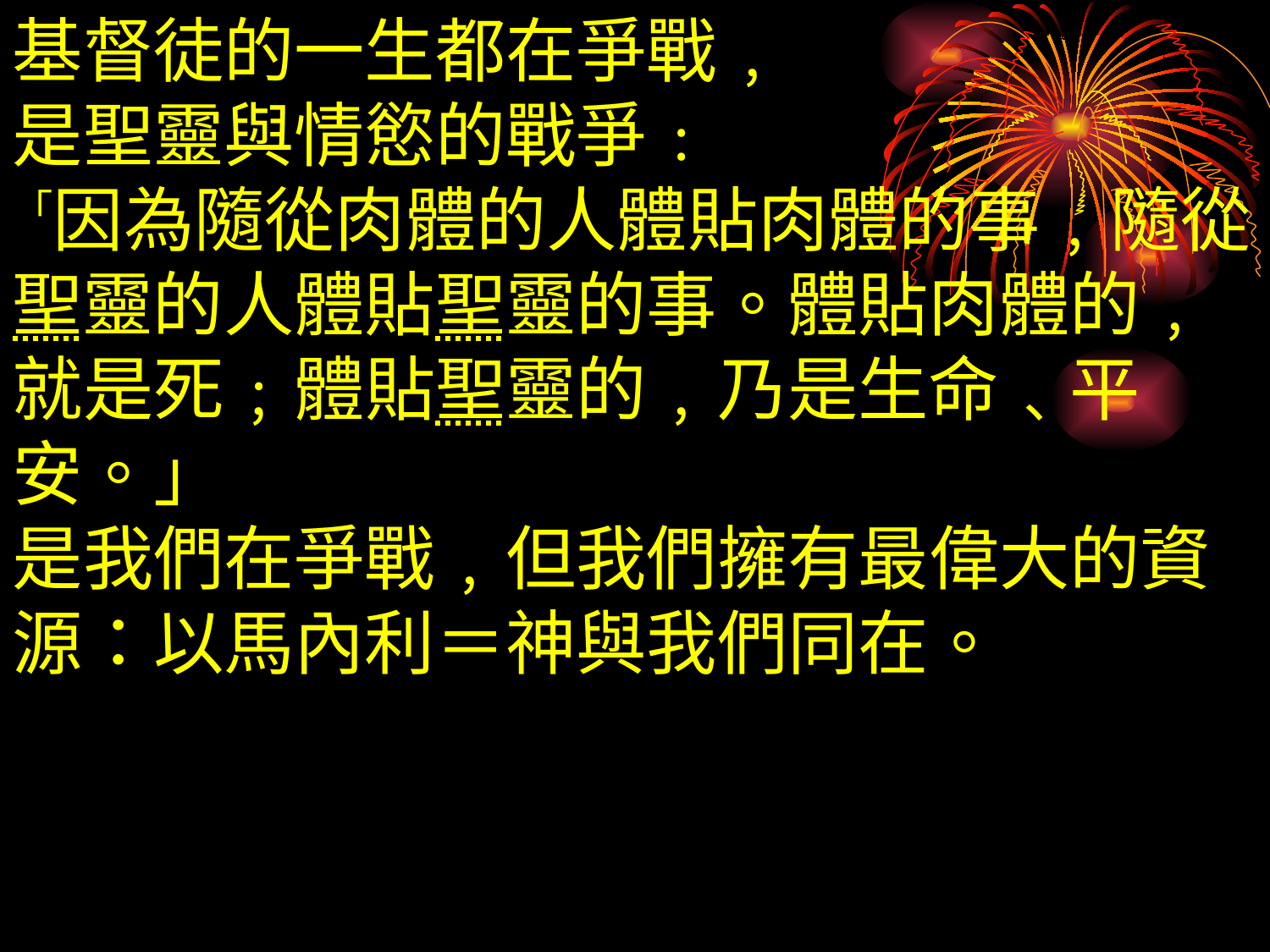

基督徒的一生都在爭戰﹐
是聖靈與情慾的戰爭﹕
「因為隨從肉體的人體貼肉體的事﹐隨從聖靈的人體貼聖靈的事。體貼肉體的﹐就是死﹔體貼聖靈的﹐乃是生命﹑平安。」
是我們在爭戰﹐但我們擁有最偉大的資源：以馬內利＝神與我們同在。